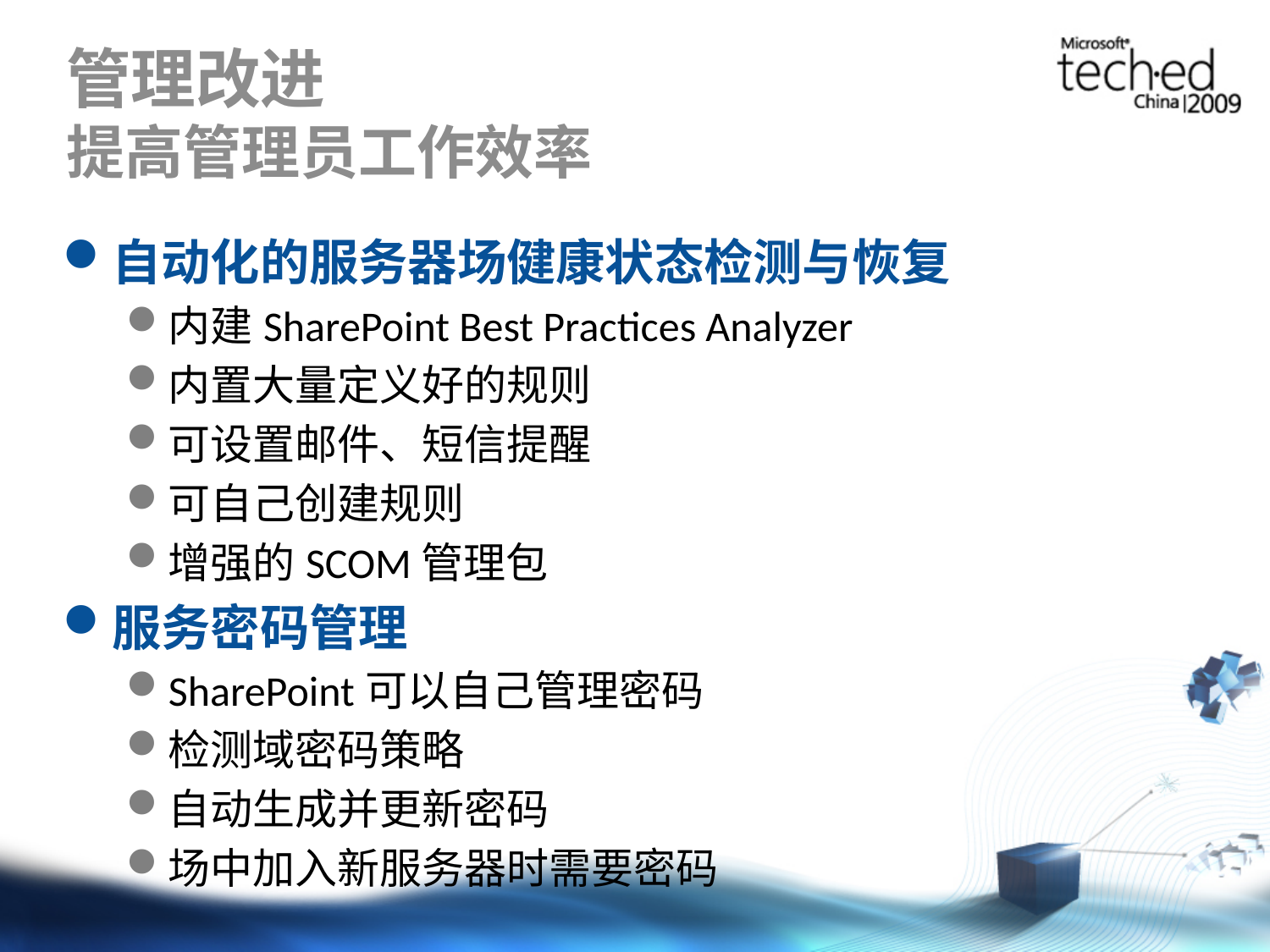

# 管理改进 提高管理员工作效率
自动化的服务器场健康状态检测与恢复
内建SharePoint Best Practices Analyzer
内置大量定义好的规则
可设置邮件、短信提醒
可自己创建规则
增强的SCOM管理包
服务密码管理
SharePoint可以自己管理密码
检测域密码策略
自动生成并更新密码
场中加入新服务器时需要密码